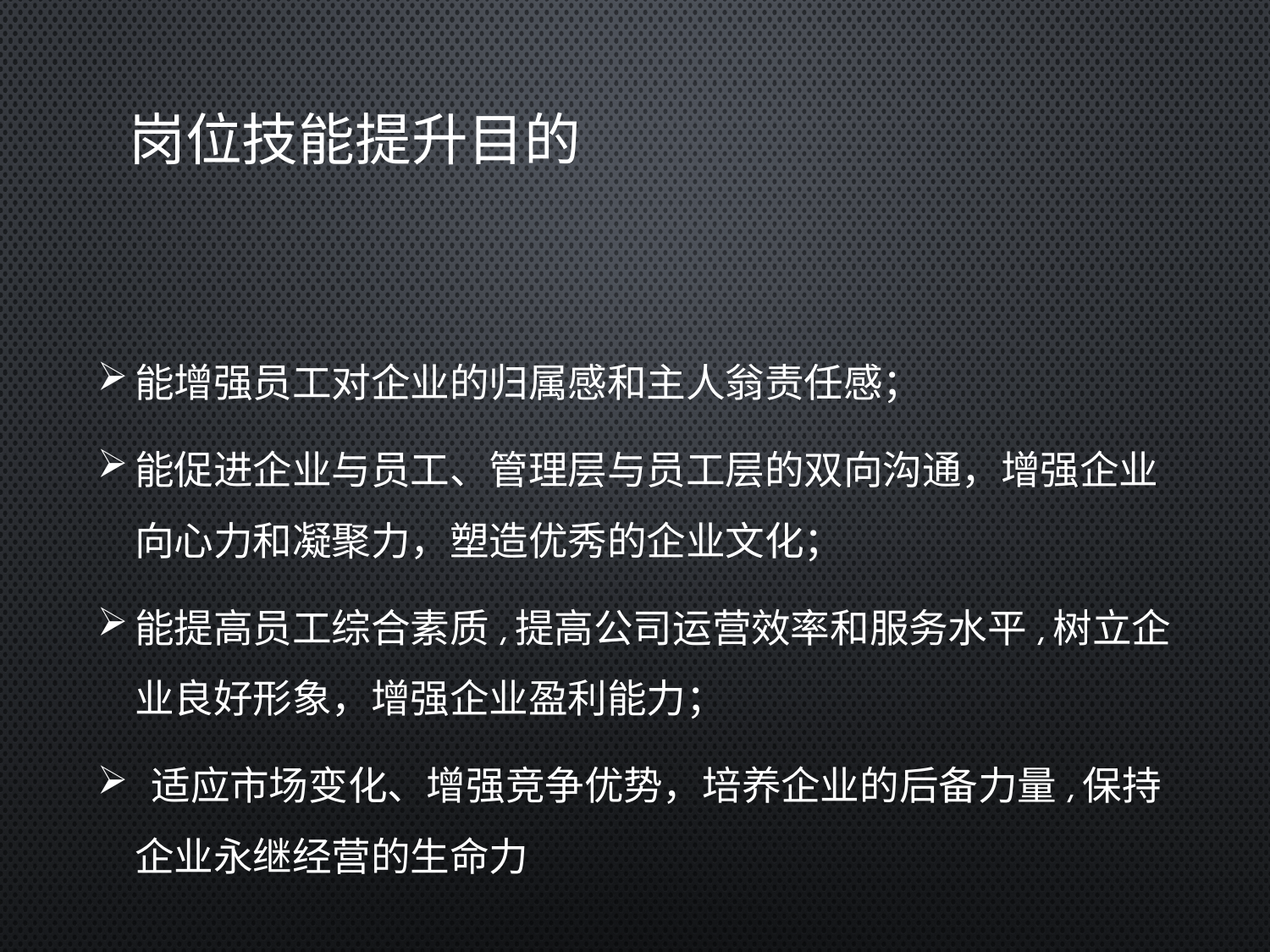

# 岗位技能提升目的
能增强员工对企业的归属感和主人翁责任感；
能促进企业与员工、管理层与员工层的双向沟通，增强企业向心力和凝聚力，塑造优秀的企业文化；
能提高员工综合素质,提高公司运营效率和服务水平,树立企业良好形象，增强企业盈利能力；
 适应市场变化、增强竞争优势，培养企业的后备力量,保持企业永继经营的生命力